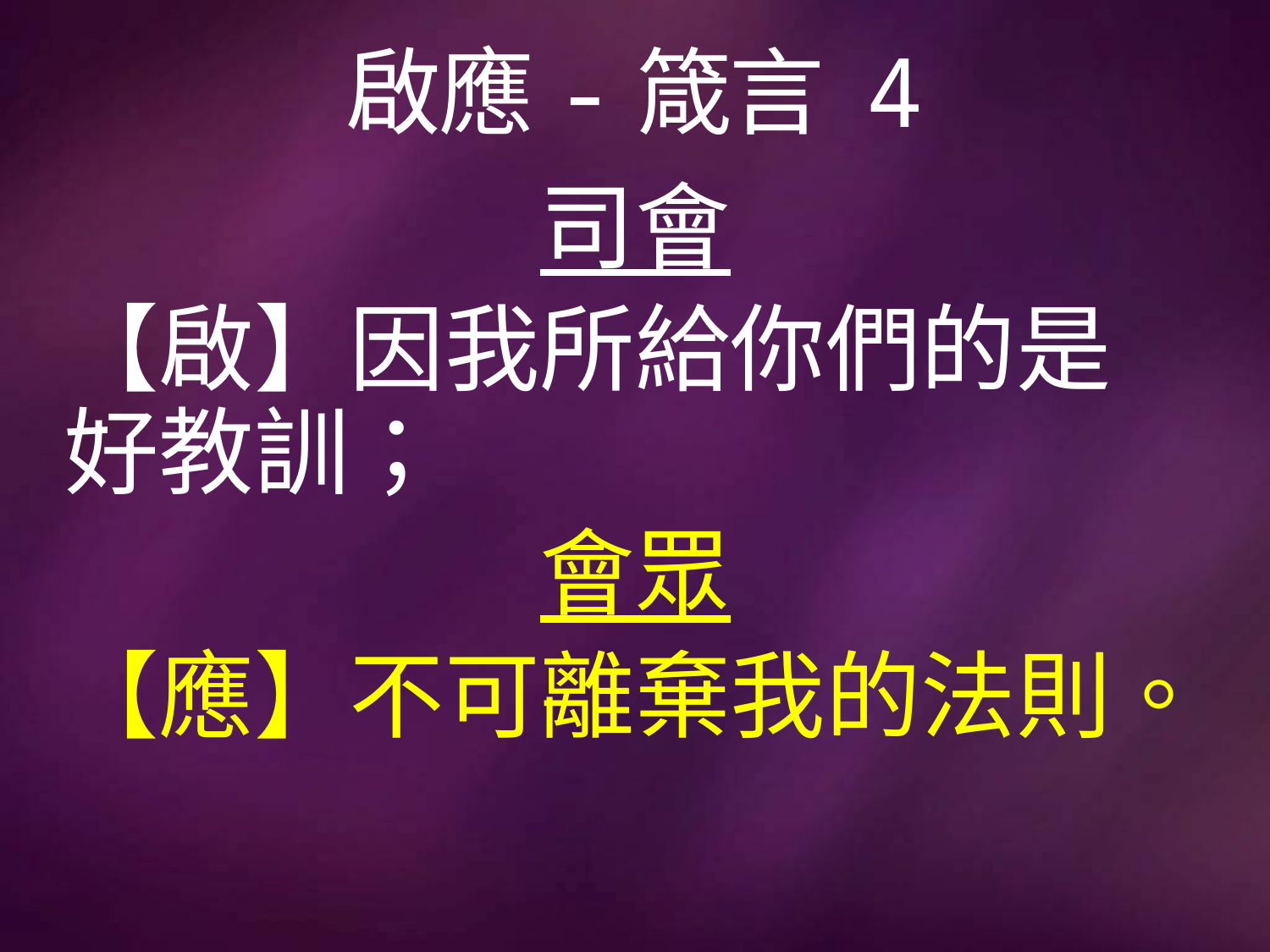

# 啟應-箴言 4
司會
【啟】因我所給你們的是好教訓；
會眾
【應】不可離棄我的法則。